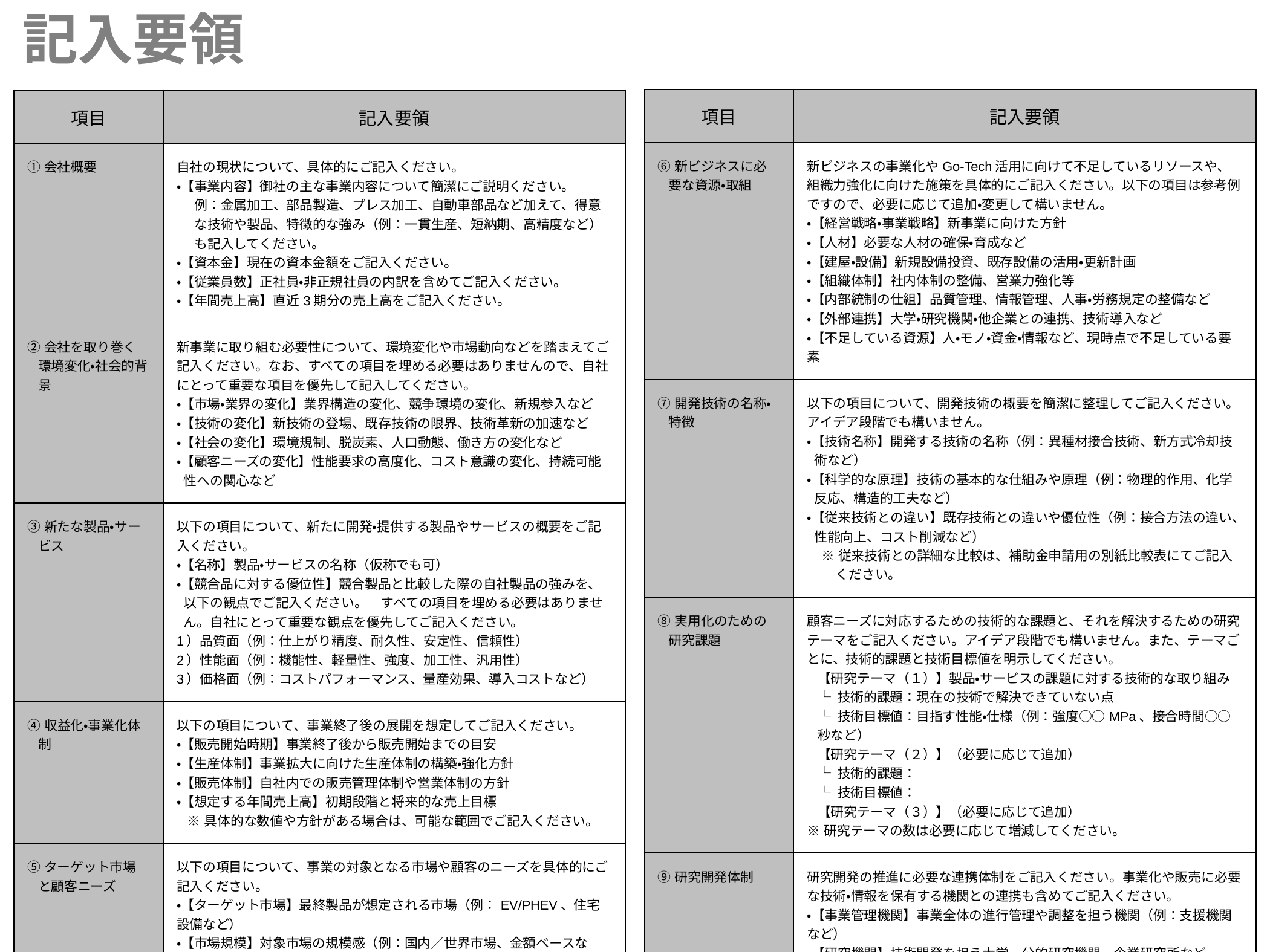

記入要領
| 項目 | 記入要領 |
| --- | --- |
| ⑥新ビジネスに必要な資源・取組 | 新ビジネスの事業化やGo-Tech活用に向けて不足しているリソースや、組織力強化に向けた施策を具体的にご記入ください。以下の項目は参考例ですので、必要に応じて追加・変更して構いません。 ・【経営戦略・事業戦略】新事業に向けた方針 ・【人材】必要な人材の確保・育成など ・【建屋・設備】新規設備投資、既存設備の活用・更新計画 ・【組織体制】社内体制の整備、営業力強化等 ・【内部統制の仕組】品質管理、情報管理、人事・労務規定の整備など ・【外部連携】大学・研究機関・他企業との連携、技術導入など ・【不足している資源】人・モノ・資金・情報など、現時点で不足している要素 |
| ⑦開発技術の名称・特徴 | 以下の項目について、開発技術の概要を簡潔に整理してご記入ください。アイデア段階でも構いません。 ・【技術名称】開発する技術の名称（例：異種材接合技術、新方式冷却技術など） ・【科学的な原理】技術の基本的な仕組みや原理（例：物理的作用、化学反応、構造的工夫など） ・【従来技術との違い】既存技術との違いや優位性（例：接合方法の違い、性能向上、コスト削減など） ※従来技術との詳細な比較は、補助金申請用の別紙比較表にてご記入ください。 |
| ⑧実用化のための研究課題 | 顧客ニーズに対応するための技術的な課題と、それを解決するための研究テーマをご記入ください。アイデア段階でも構いません。また、テーマごとに、技術的課題と技術目標値を明示してください。 【研究テーマ（１）】製品・サービスの課題に対する技術的な取り組み └ 技術的課題：現在の技術で解決できていない点 └ 技術目標値：目指す性能・仕様（例：強度○○MPa、接合時間○○秒など） 【研究テーマ（２）】（必要に応じて追加） └ 技術的課題： └ 技術目標値： 【研究テーマ（３）】（必要に応じて追加） ※研究テーマの数は必要に応じて増減してください。 |
| ⑨研究開発体制 | 研究開発の推進に必要な連携体制をご記入ください。事業化や販売に必要な技術・情報を保有する機関との連携も含めてご記入ください。 ・【事業管理機関】事業全体の進行管理や調整を担う機関（例：支援機関など） ・【研究機関】技術開発を担う大学、公的研究機関、企業研究所など ・【アドバイザー】技術・事業化に関する助言を行う専門家や顧客企業 ※連携予定の機関名や役割が明確であれば、具体的にご記入ください。 ※今後の構築予定などアイデア段階でも構いません。 |
| 項目 | 記入要領 |
| --- | --- |
| ①会社概要 | 自社の現状について、具体的にご記入ください。 ・【事業内容】御社の主な事業内容について簡潔にご説明ください。 例：金属加工、部品製造、プレス加工、自動車部品など加えて、得意な技術や製品、特徴的な強み（例：一貫生産、短納期、高精度など）も記入してください。 ・【資本金】現在の資本金額をご記入ください。 ・【従業員数】正社員・非正規社員の内訳を含めてご記入ください。 ・【年間売上高】直近3期分の売上高をご記入ください。 |
| ②会社を取り巻く環境変化・社会的背景 | 新事業に取り組む必要性について、環境変化や市場動向などを踏まえてご記入ください。なお、すべての項目を埋める必要はありませんので、自社にとって重要な項目を優先して記入してください。 ・【市場・業界の変化】業界構造の変化、競争環境の変化、新規参入など ・【技術の変化】新技術の登場、既存技術の限界、技術革新の加速など ・【社会の変化】環境規制、脱炭素、人口動態、働き方の変化など ・【顧客ニーズの変化】性能要求の高度化、コスト意識の変化、持続可能性への関心など |
| ③新たな製品・サービス | 以下の項目について、新たに開発・提供する製品やサービスの概要をご記入ください。 ・【名称】製品・サービスの名称（仮称でも可） ・【競合品に対する優位性】競合製品と比較した際の自社製品の強みを、以下の観点でご記入ください。　すべての項目を埋める必要はありません。自社にとって重要な観点を優先してご記入ください。 1）品質面（例：仕上がり精度、耐久性、安定性、信頼性） 2）性能面（例：機能性、軽量性、強度、加工性、汎用性） 3）価格面（例：コストパフォーマンス、量産効果、導入コストなど） |
| ④収益化・事業化体制 | 以下の項目について、事業終了後の展開を想定してご記入ください。 ・【販売開始時期】事業終了後から販売開始までの目安 ・【生産体制】事業拡大に向けた生産体制の構築・強化方針 ・【販売体制】自社内での販売管理体制や営業体制の方針 ・【想定する年間売上高】初期段階と将来的な売上目標 ※具体的な数値や方針がある場合は、可能な範囲でご記入ください。 |
| ⑤ターゲット市場と顧客ニーズ | 以下の項目について、事業の対象となる市場や顧客のニーズを具体的にご記入ください。 ・【ターゲット市場】最終製品が想定される市場（例：EV/PHEV、住宅設備など） ・【市場規模】対象市場の規模感（例：国内／世界市場、金額ベースなど） ・【ターゲット顧客】主な顧客層（例：メーカー、部品サプライヤーなど） ・【顧客ニーズ】顧客が求める機能・性能・課題（例：耐衝撃性、軽量性、放熱性など） ※現状の課題や既存製品の限界なども含めてご記入いただけると、より具体的な内容になります。 ・【他分野への波及効果】（自由記入） |